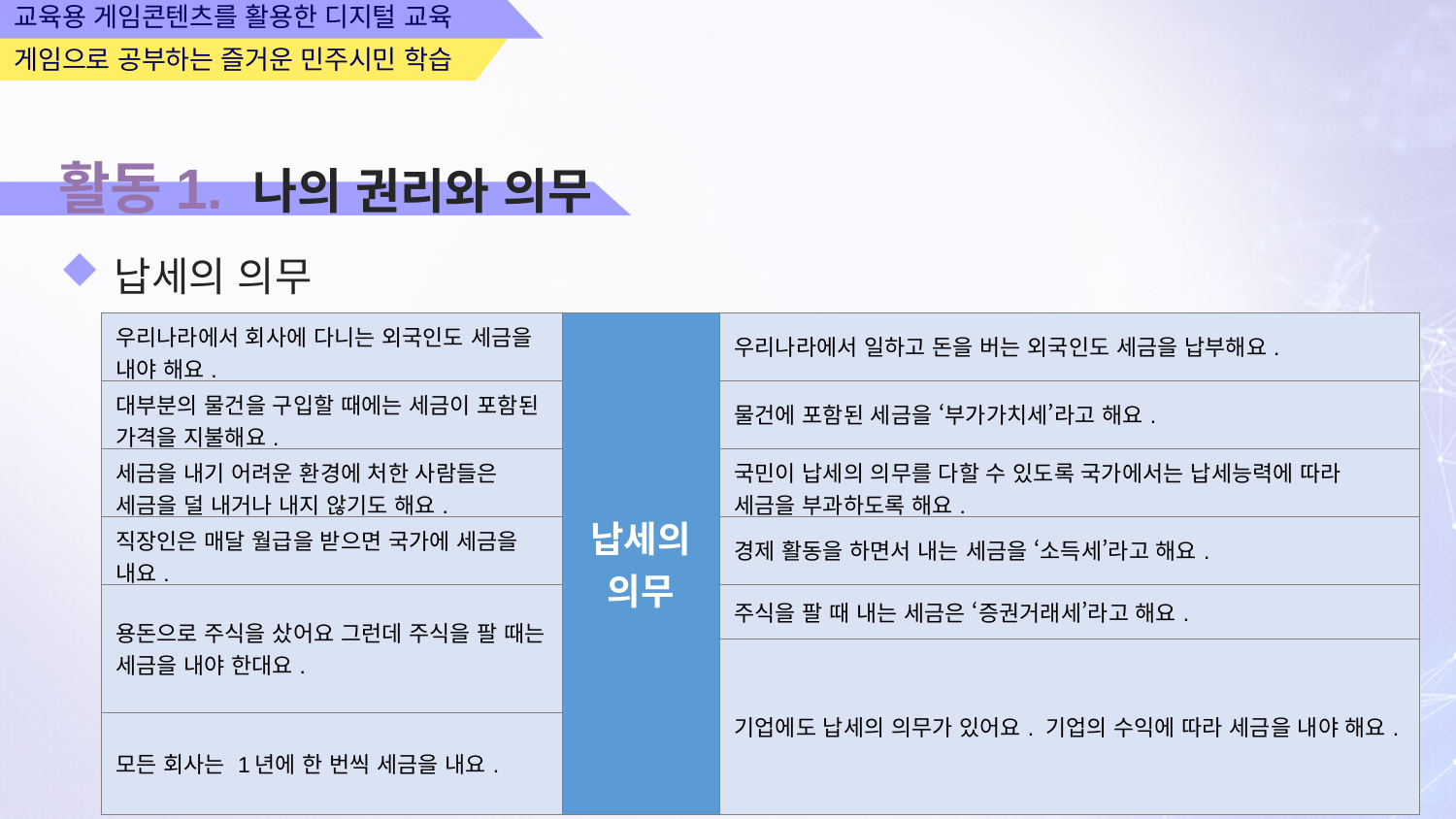

교육용 게임콘텐츠를 활용한 디지털 교육
게임으로 공부하는 즐거운 민주시민 학습

활동1. 나의 권리와 의무

납세의 의무
| 우리나라에서 회사에 다니는 외국인도 세금을 내야 해요. | 납세의 의무 | 우리나라에서 일하고 돈을 버는 외국인도 세금을 납부해요. |
| --- | --- | --- |
| 대부분의 물건을 구입할 때에는 세금이 포함된 가격을 지불해요. |  | 물건에 포함된 세금을 ‘부가가치세’라고 해요. |
| 세금을 내기 어려운 환경에 처한 사람들은 세금을 덜 내거나 내지 않기도 해요. |  | 국민이 납세의 의무를 다할 수 있도록 국가에서는 납세능력에 따라 세금을 부과하도록 해요. |
| 직장인은 매달 월급을 받으면 국가에 세금을 내요. |  | 경제 활동을 하면서 내는 세금을 ‘소득세’라고 해요. |
| 용돈으로 주식을 샀어요 그런데 주식을 팔 때는 세금을 내야 한대요. |  | 주식을 팔 때 내는 세금은 ‘증권거래세’라고 해요. |
|  |  | 기업에도 납세의 의무가 있어요. 기업의 수익에 따라 세금을 내야 해요. |
| 모든 회사는 1년에 한 번씩 세금을 내요. |  |  |